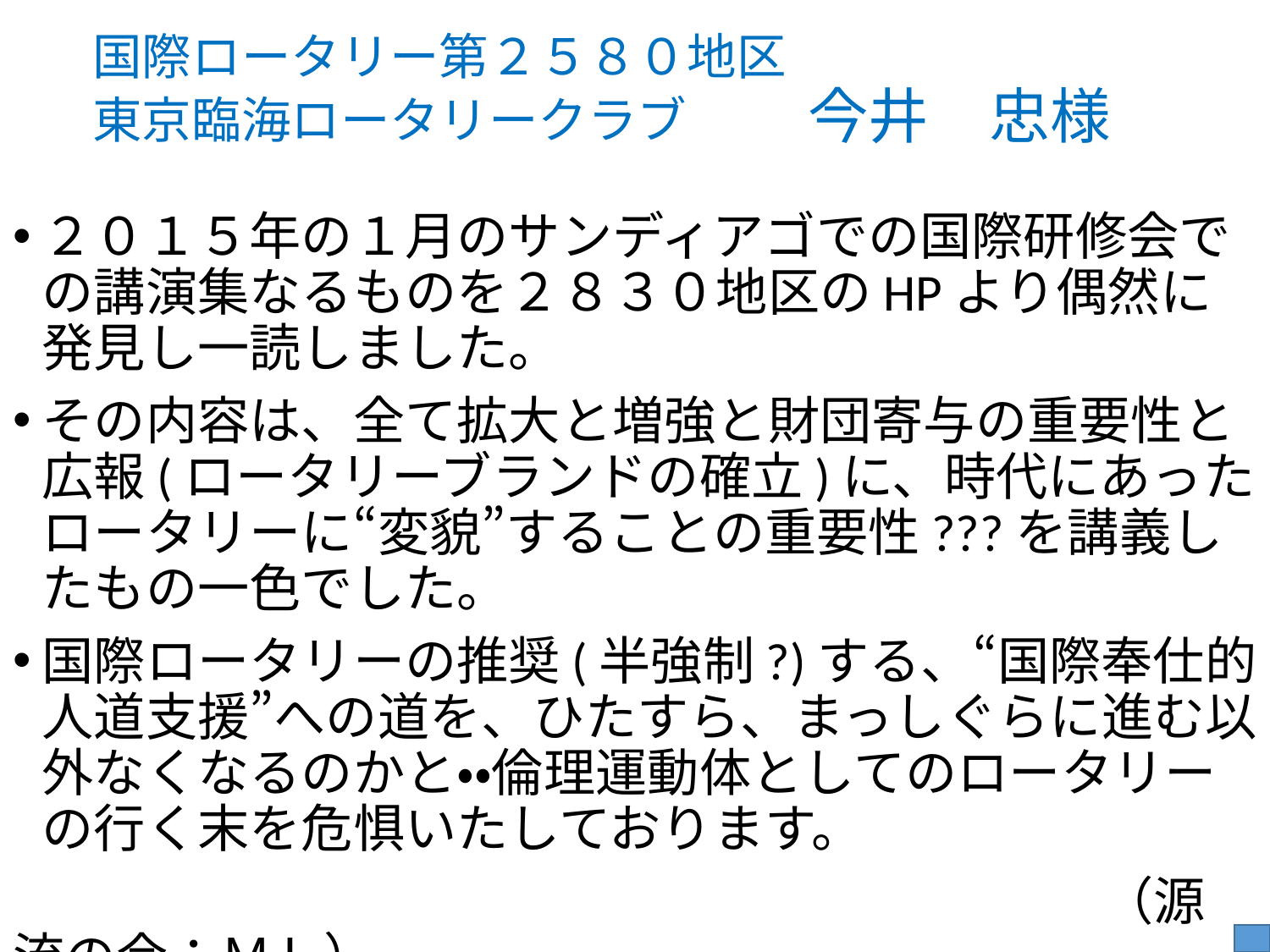

# 国際ロータリー第２５８０地区 東京臨海ロータリークラブ　　今井　忠様
２０１５年の１月のサンディアゴでの国際研修会での講演集なるものを２８３０地区のHPより偶然に発見し一読しました。
その内容は、全て拡大と増強と財団寄与の重要性と広報(ロータリーブランドの確立)に、時代にあったロータリーに“変貌”することの重要性???を講義したもの一色でした。
国際ロータリーの推奨(半強制?)する、“国際奉仕的人道支援”への道を、ひたすら、まっしぐらに進む以外なくなるのかと・・倫理運動体としてのロータリーの行く末を危惧いたしております。
　　　　　　　　　　　　　　　　　　　　　（源流の会：ＭＬ）